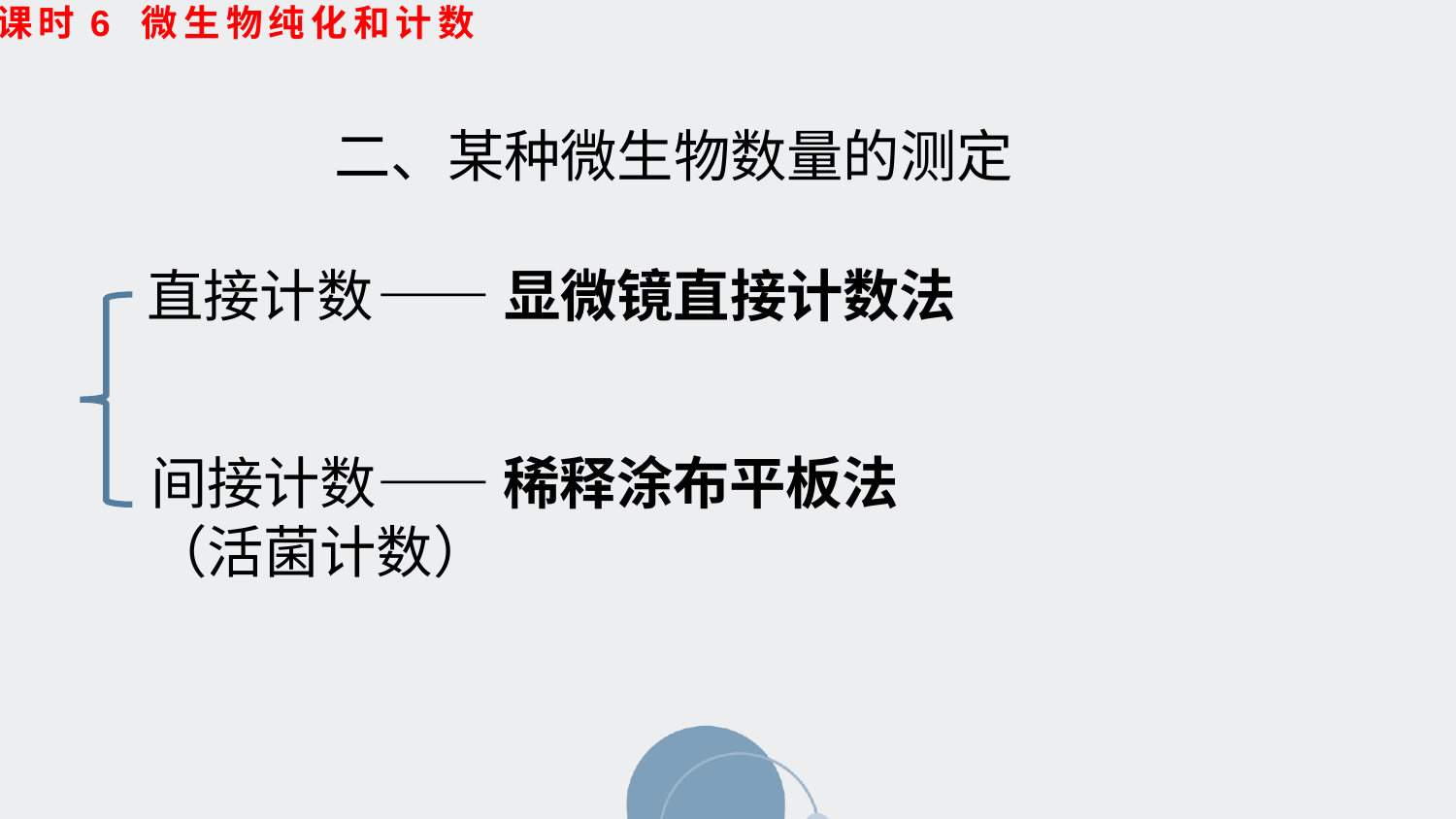

课时6 微生物纯化和计数
二、某种微生物数量的测定
直接计数
——显微镜直接计数法

间接计数
（活菌计数）
——稀释涂布平板法